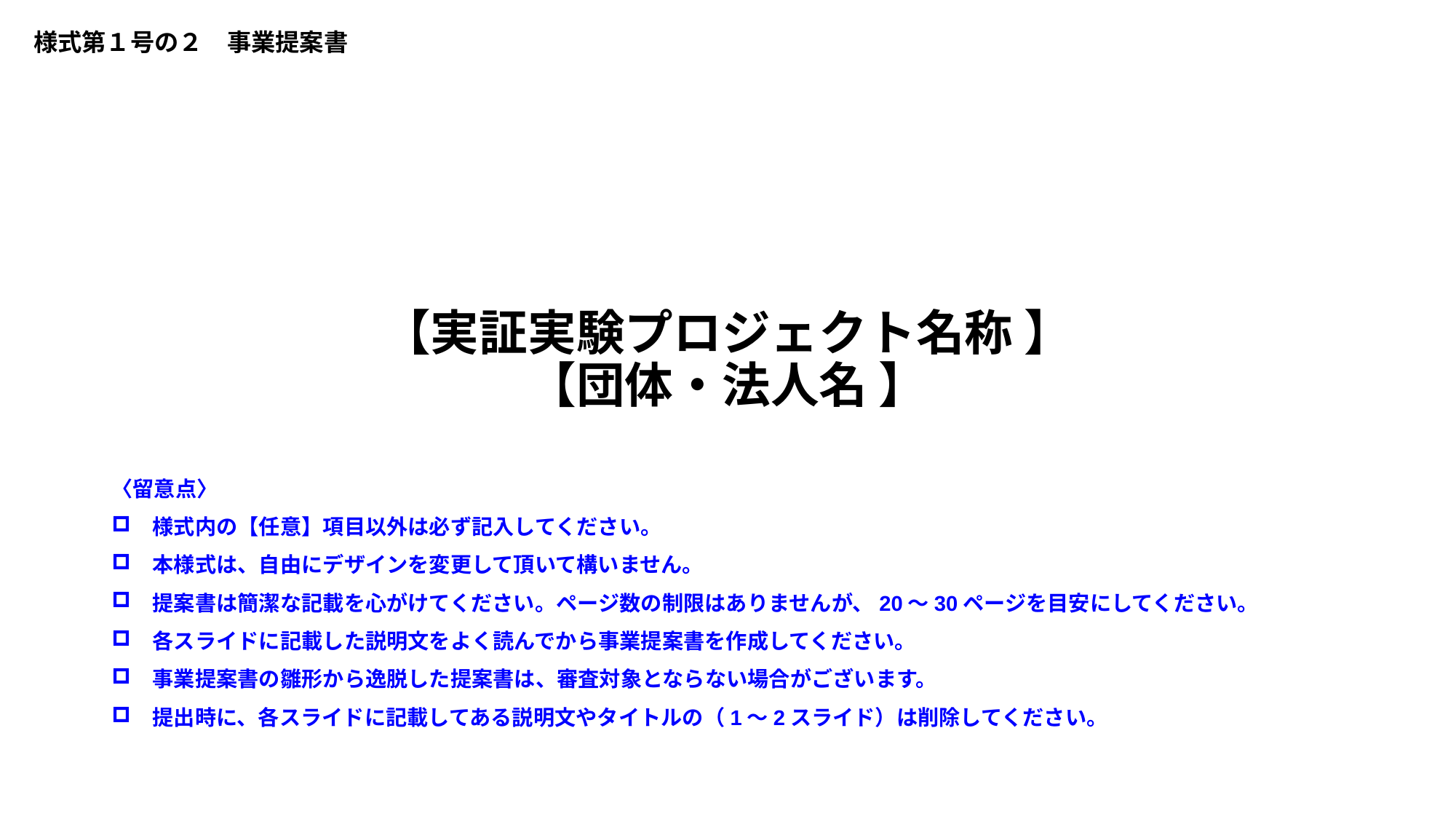

様式第１号の２　事業提案書
# 【実証実験プロジェクト名称 】 【団体・法人名 】
〈留意点〉
様式内の【任意】項目以外は必ず記入してください。
本様式は、自由にデザインを変更して頂いて構いません。
提案書は簡潔な記載を心がけてください。ページ数の制限はありませんが、20～30ページを目安にしてください。
各スライドに記載した説明文をよく読んでから事業提案書を作成してください。
事業提案書の雛形から逸脱した提案書は、審査対象とならない場合がございます。
提出時に、各スライドに記載してある説明文やタイトルの（1～2スライド）は削除してください。